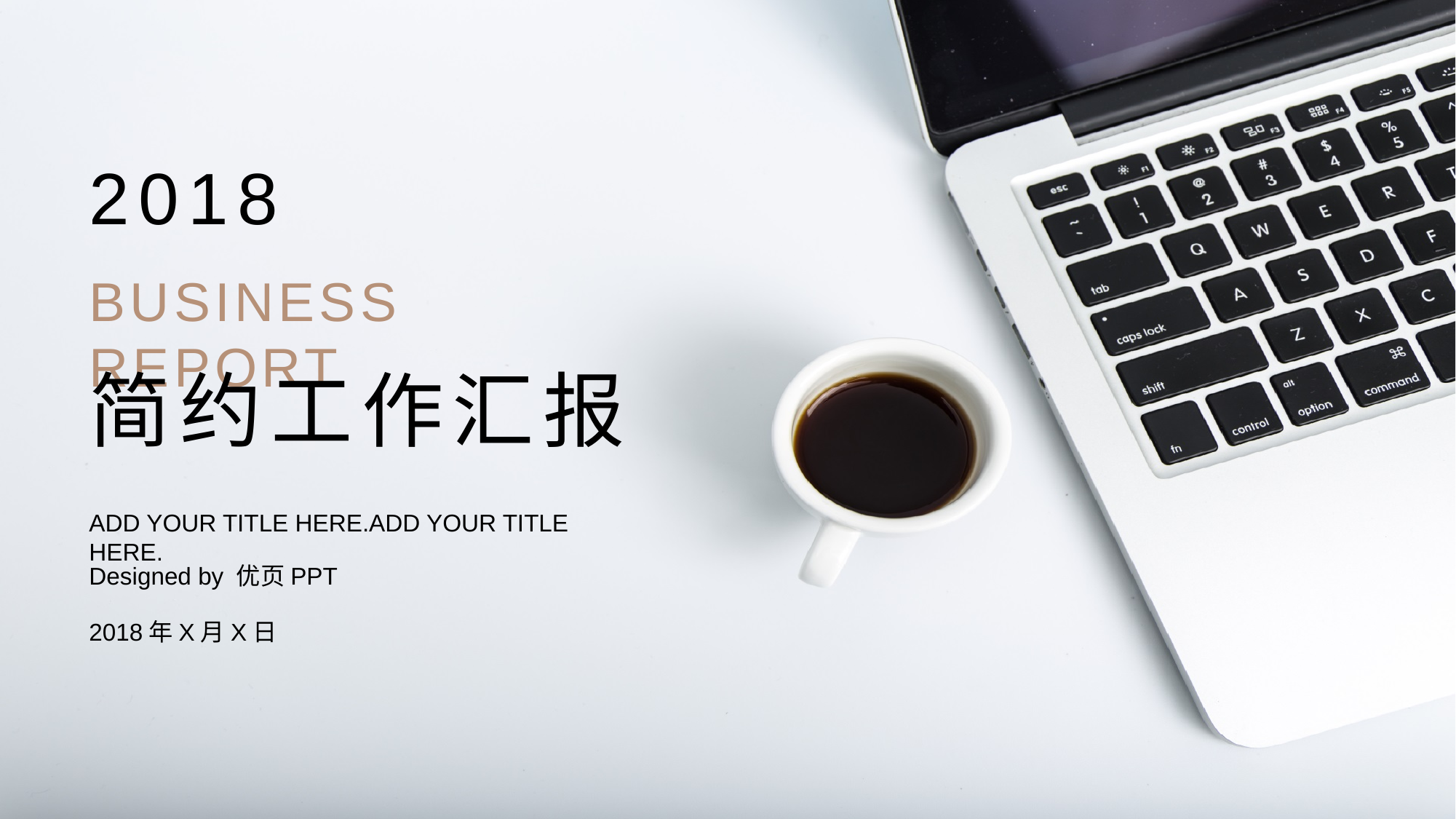

2018
BUSINESS REPORT
简约工作汇报
ADD YOUR TITLE HERE.ADD YOUR TITLE HERE.
Designed by 优页PPT
2018年X月X日